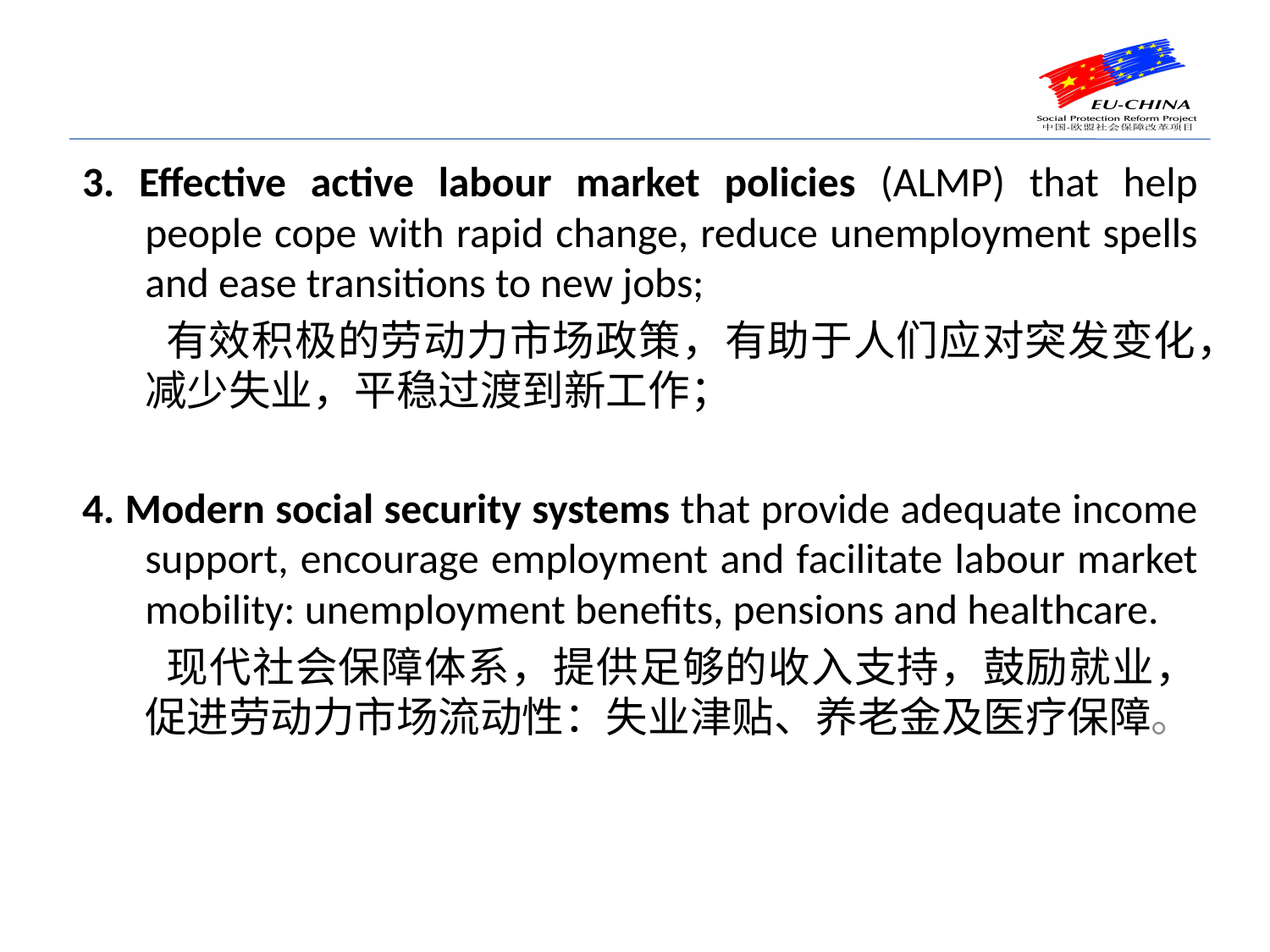

3. Effective active labour market policies (ALMP) that help people cope with rapid change, reduce unemployment spells and ease transitions to new jobs;
       有效积极的劳动力市场政策，有助于人们应对突发变化，减少失业，平稳过渡到新工作；

4. Modern social security systems that provide adequate income support, encourage employment and facilitate labour market mobility: unemployment benefits, pensions and healthcare.
       现代社会保障体系，提供足够的收入支持，鼓励就业，促进劳动力市场流动性：失业津贴、养老金及医疗保障。

#